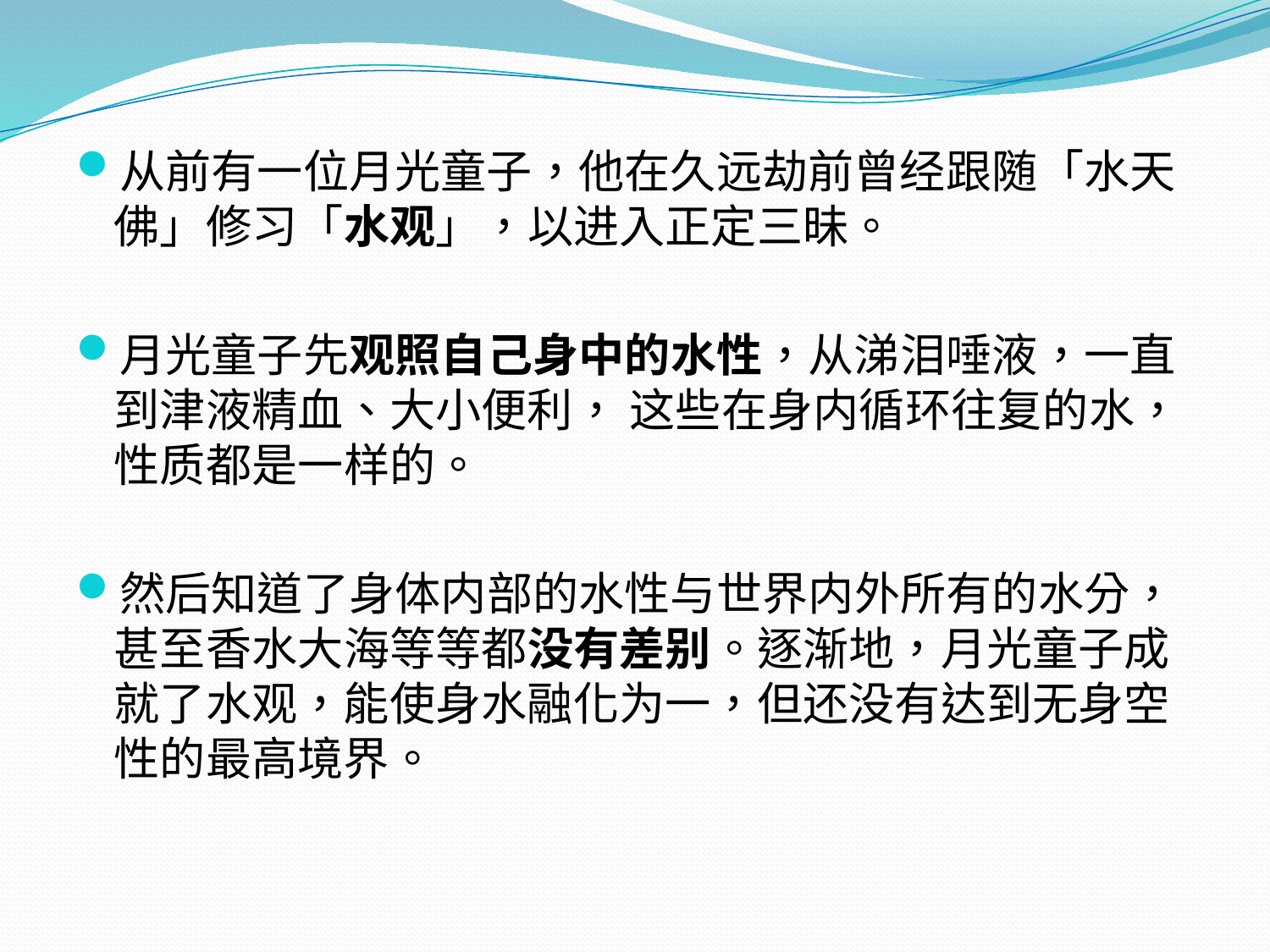

从前有一位月光童子，他在久远劫前曾经跟随「水天佛」修习「水观」，以进入正定三昧。

月光童子先观照自己身中的水性，从涕泪唾液，一直到津液精血、大小便利， 这些在身内循环往复的水，性质都是一样的。

然后知道了身体内部的水性与世界内外所有的水分，甚至香水大海等等都没有差别。逐渐地，月光童子成就了水观，能使身水融化为一，但还没有达到无身空性的最高境界。